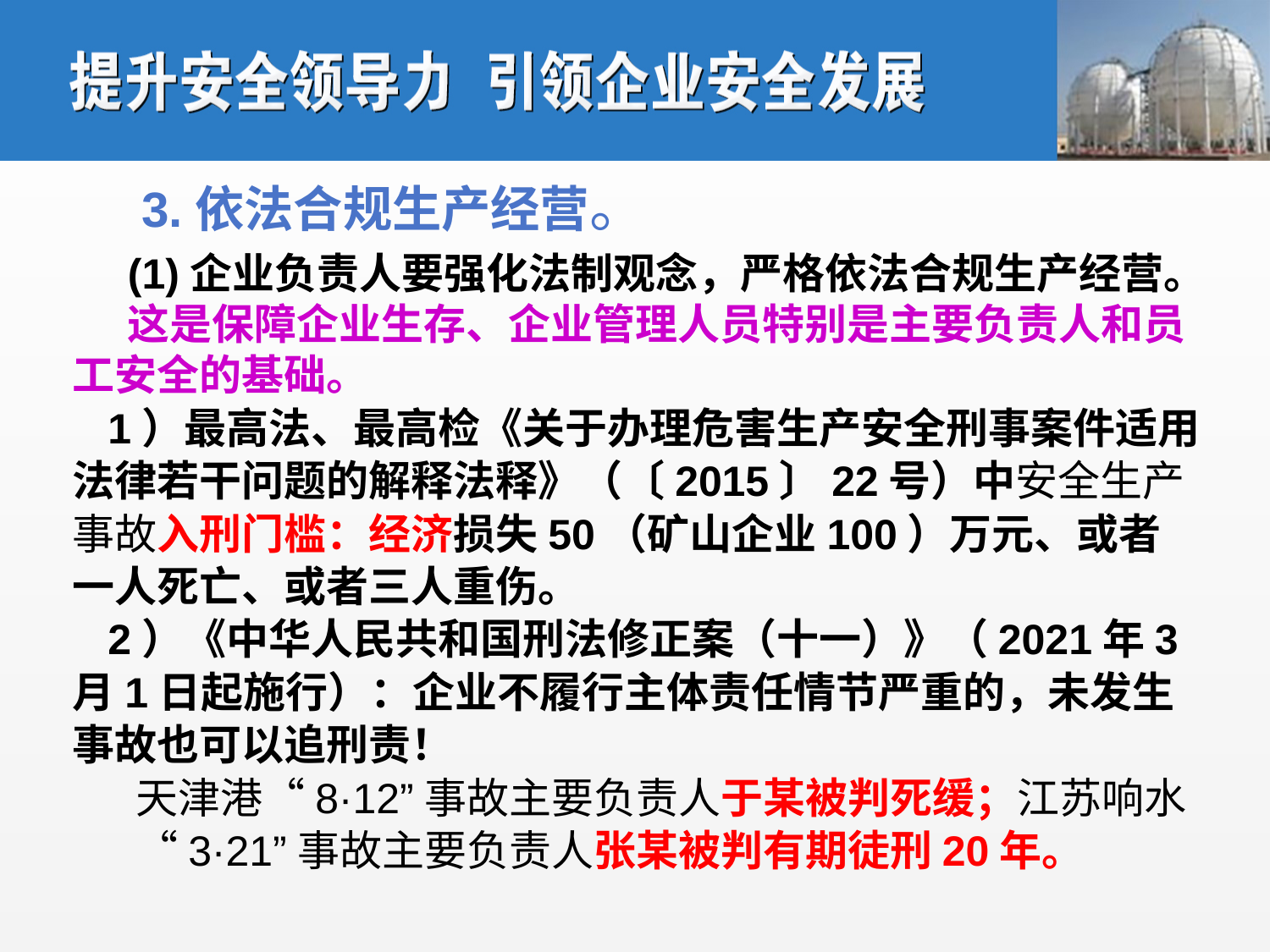

3.依法合规生产经营。
(1)企业负责人要强化法制观念，严格依法合规生产经营。
这是保障企业生存、企业管理人员特别是主要负责人和员工安全的基础。
   1）最高法、最高检《关于办理危害生产安全刑事案件适用法律若干问题的解释法释》（〔2015〕22号）中安全生产事故入刑门槛：经济损失50（矿山企业100）万元、或者一人死亡、或者三人重伤。
   2）《中华人民共和国刑法修正案（十一）》（2021年3月1日起施行）：企业不履行主体责任情节严重的，未发生事故也可以追刑责！
天津港“8·12”事故主要负责人于某被判死缓；江苏响水“3·21”事故主要负责人张某被判有期徒刑20年。